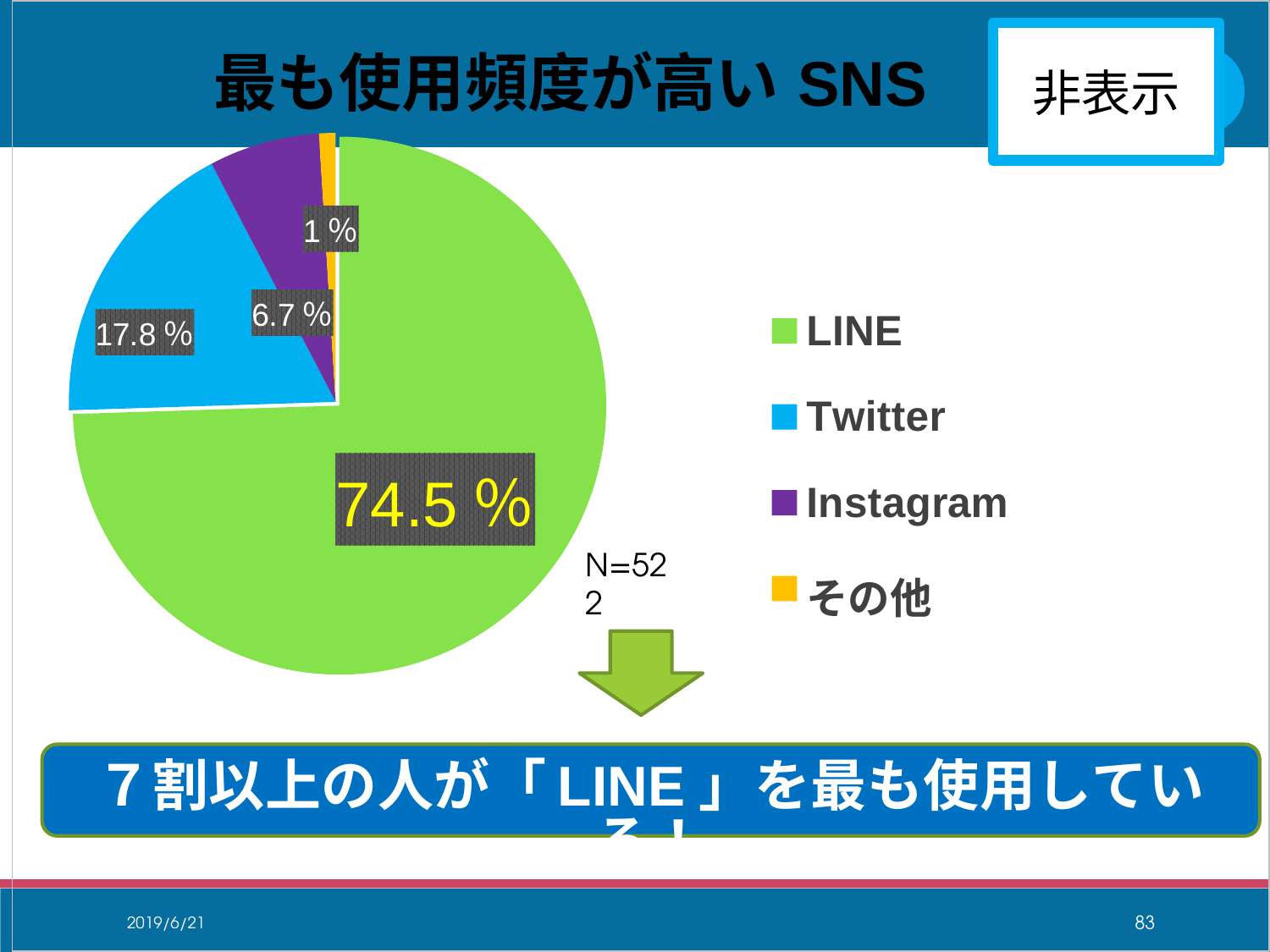

### Chart:

| Category | 最も使用頻度が高いSNS |
|---|---|
| LINE | 74.5 |
| Twitter | 17.8 |
| Instagram | 6.7 |
| その他 | 1.0 |
非表示
N=522
2019/6/21
83